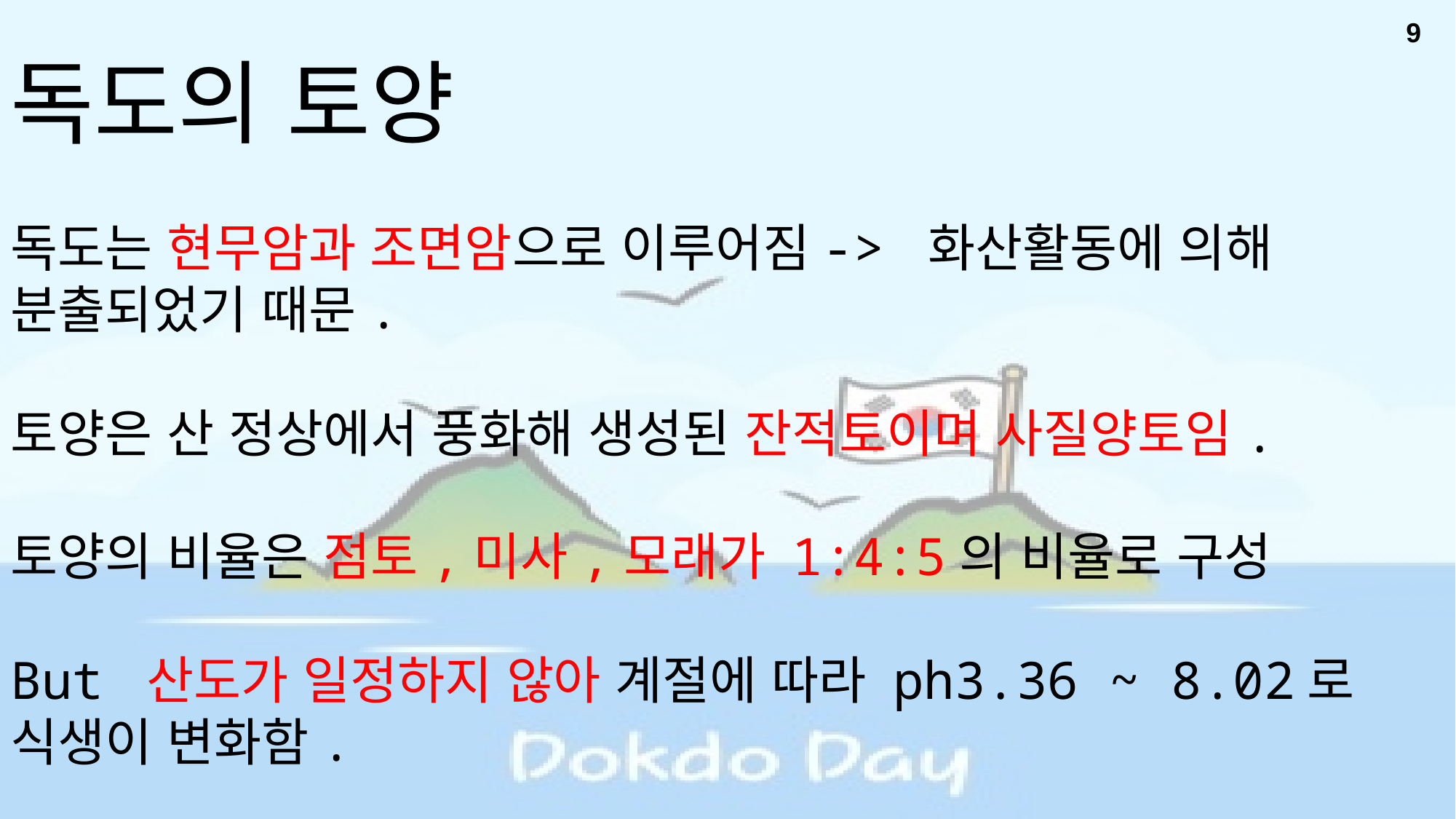

9

독도의 토양
독도는 현무암과 조면암으로 이루어짐-> 화산활동에 의해 분출되었기 때문.

토양은 산 정상에서 풍화해 생성된 잔적토이며 사질양토임.

토양의 비율은 점토,미사,모래가 1:4:5의 비율로 구성

But 산도가 일정하지 않아 계절에 따라 ph3.36 ~ 8.02로 식생이 변화함.